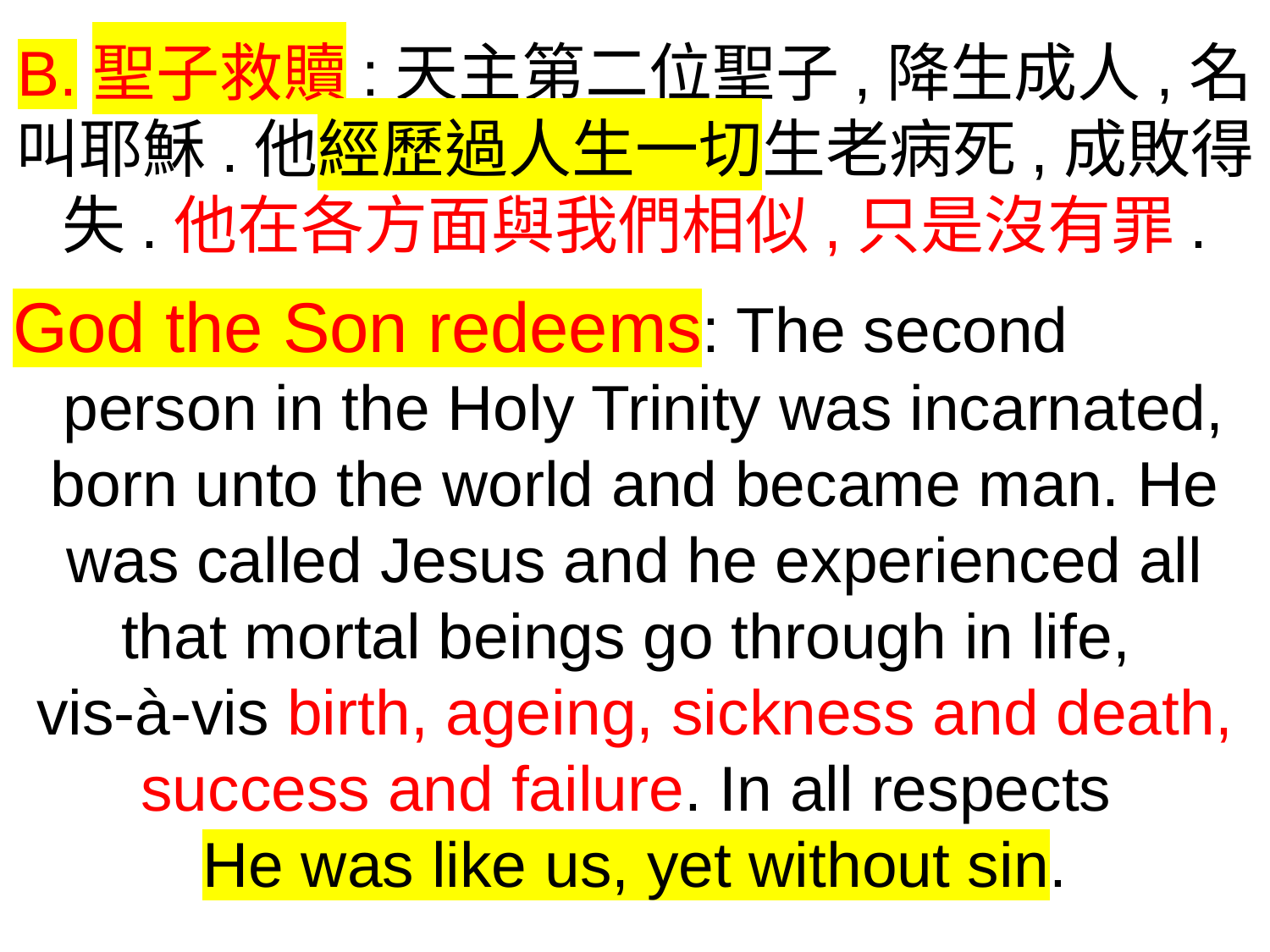

B.聖子救贖:天主第二位聖子,降生成人,名叫耶穌.他經歷過人生一切生老病死,成敗得失.他在各方面與我們相似,只是沒有罪.
God the Son redeems: The second
 person in the Holy Trinity was incarnated, born unto the world and became man. He was called Jesus and he experienced all that mortal beings go through in life,
vis-à-vis birth, ageing, sickness and death, success and failure. In all respects
He was like us, yet without sin.